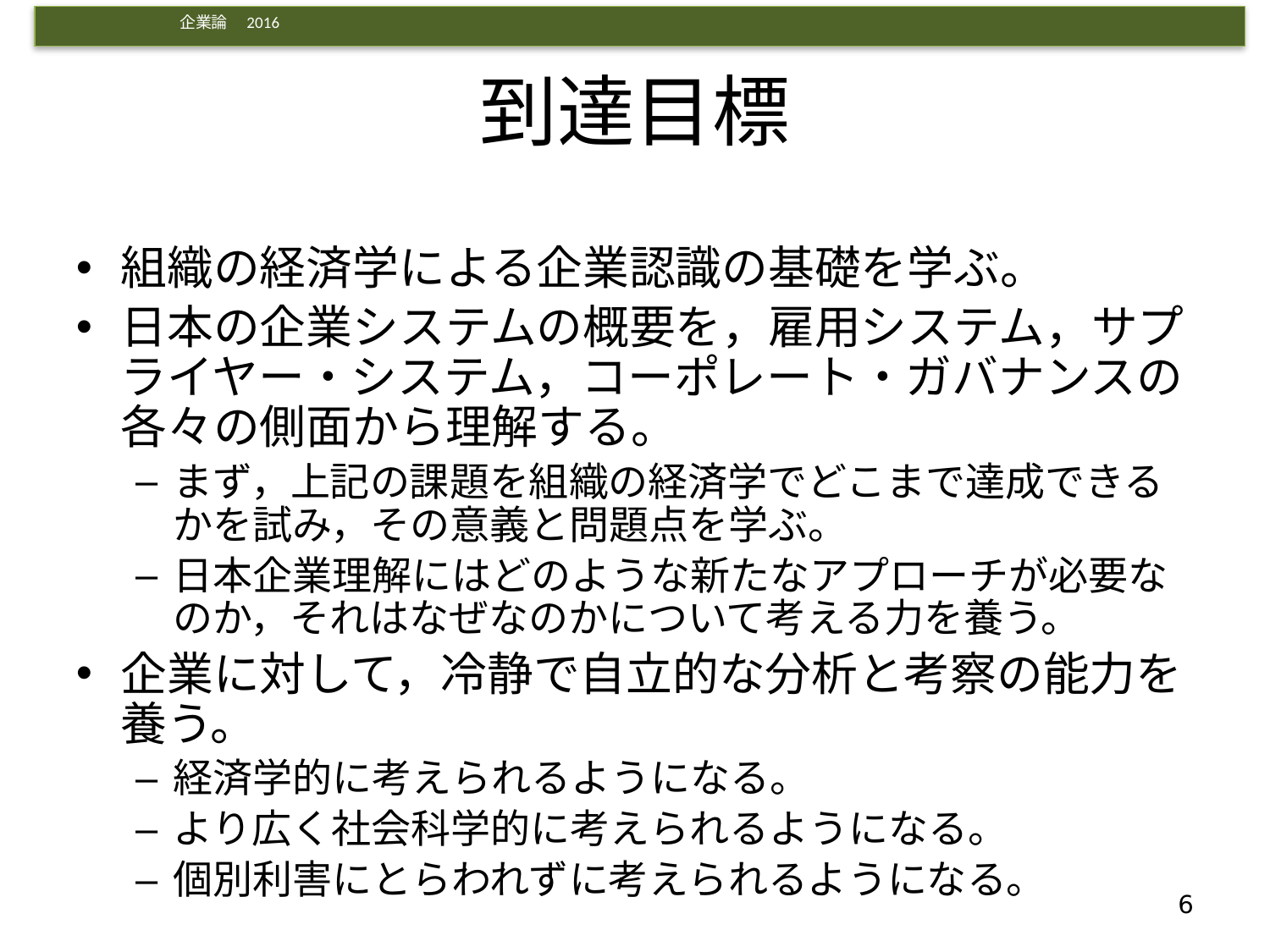

# 到達目標
組織の経済学による企業認識の基礎を学ぶ。
日本の企業システムの概要を，雇用システム，サプライヤー・システム，コーポレート・ガバナンスの各々の側面から理解する。
まず，上記の課題を組織の経済学でどこまで達成できるかを試み，その意義と問題点を学ぶ。
日本企業理解にはどのような新たなアプローチが必要なのか，それはなぜなのかについて考える力を養う。
企業に対して，冷静で自立的な分析と考察の能力を養う。
経済学的に考えられるようになる。
より広く社会科学的に考えられるようになる。
個別利害にとらわれずに考えられるようになる。
6